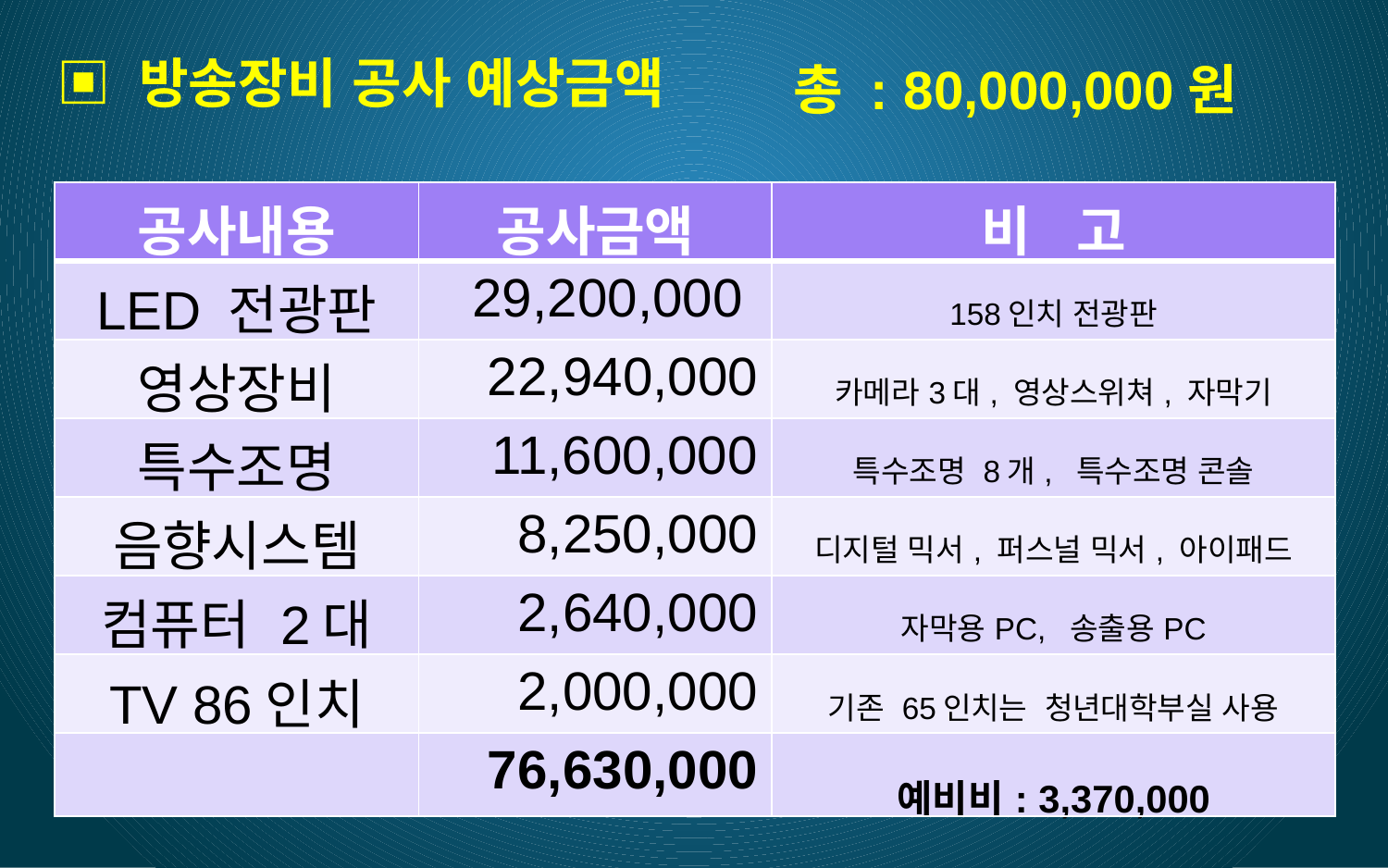

▣ 방송장비 공사 예상금액
총 : 80,000,000원
| 공사내용 | 공사금액 | 비 고 |
| --- | --- | --- |
| LED 전광판 | 29,200,000 | 158인치 전광판 |
| 영상장비 | 22,940,000 | 카메라3대, 영상스위쳐, 자막기 |
| 특수조명 | 11,600,000 | 특수조명 8개, 특수조명 콘솔 |
| 음향시스템 | 8,250,000 | 디지털 믹서, 퍼스널 믹서, 아이패드 |
| 컴퓨터 2대 | 2,640,000 | 자막용PC, 송출용PC |
| TV 86인치 | 2,000,000 | 기존 65인치는 청년대학부실 사용 |
|  | 76,630,000 | 예비비: 3,370,000 |